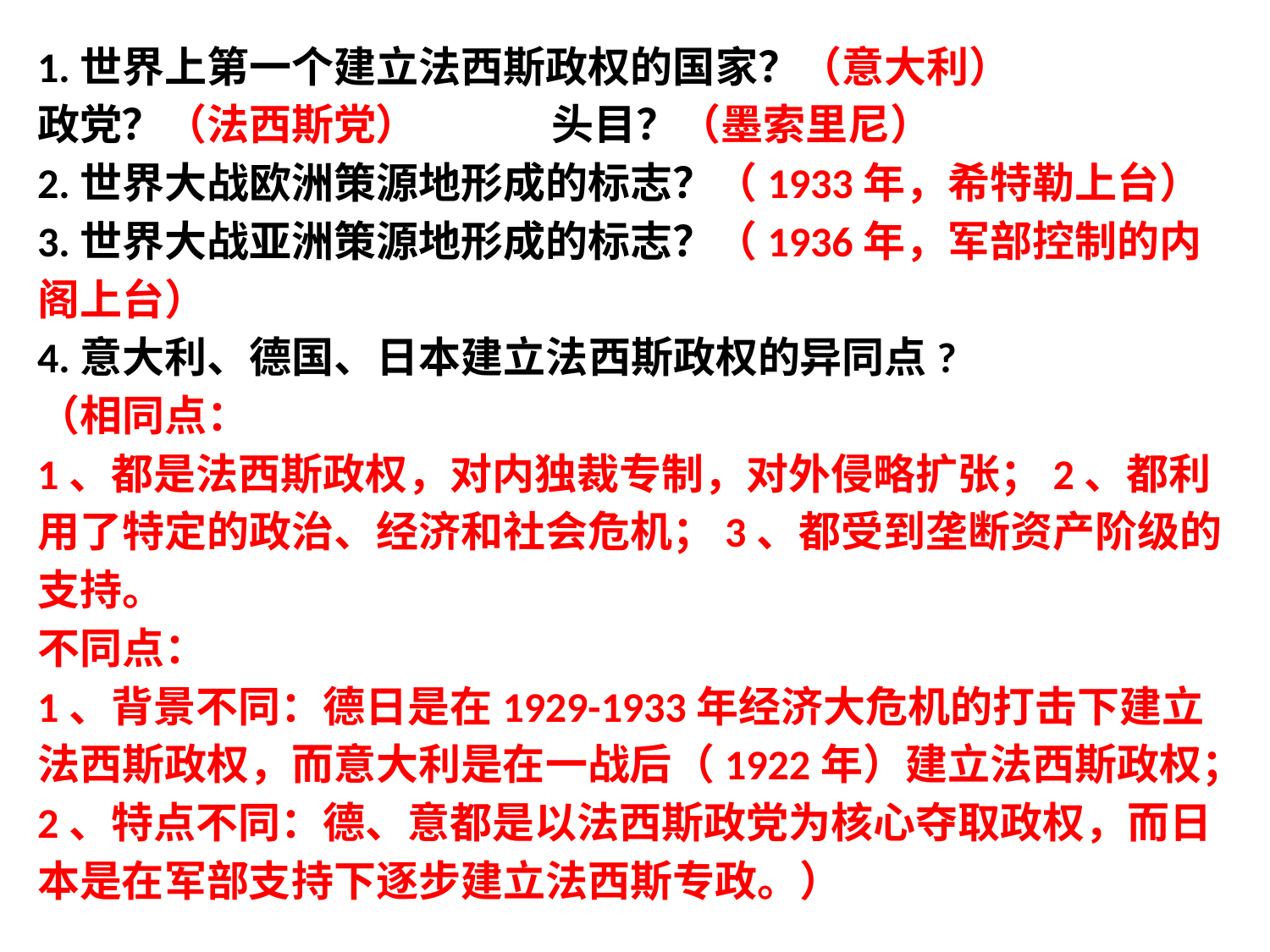

1.世界上第一个建立法西斯政权的国家？（意大利）
政党？（法西斯党）              头目？（墨索里尼）
2.世界大战欧洲策源地形成的标志？（1933年，希特勒上台）
3.世界大战亚洲策源地形成的标志？（1936年，军部控制的内阁上台）
4.意大利、德国、日本建立法西斯政权的异同点?
（相同点：
1、都是法西斯政权，对内独裁专制，对外侵略扩张；2、都利用了特定的政治、经济和社会危机；3、都受到垄断资产阶级的支持。
不同点：
1、背景不同：德日是在1929-1933年经济大危机的打击下建立法西斯政权，而意大利是在一战后（1922年）建立法西斯政权；2、特点不同：德、意都是以法西斯政党为核心夺取政权，而日本是在军部支持下逐步建立法西斯专政。）